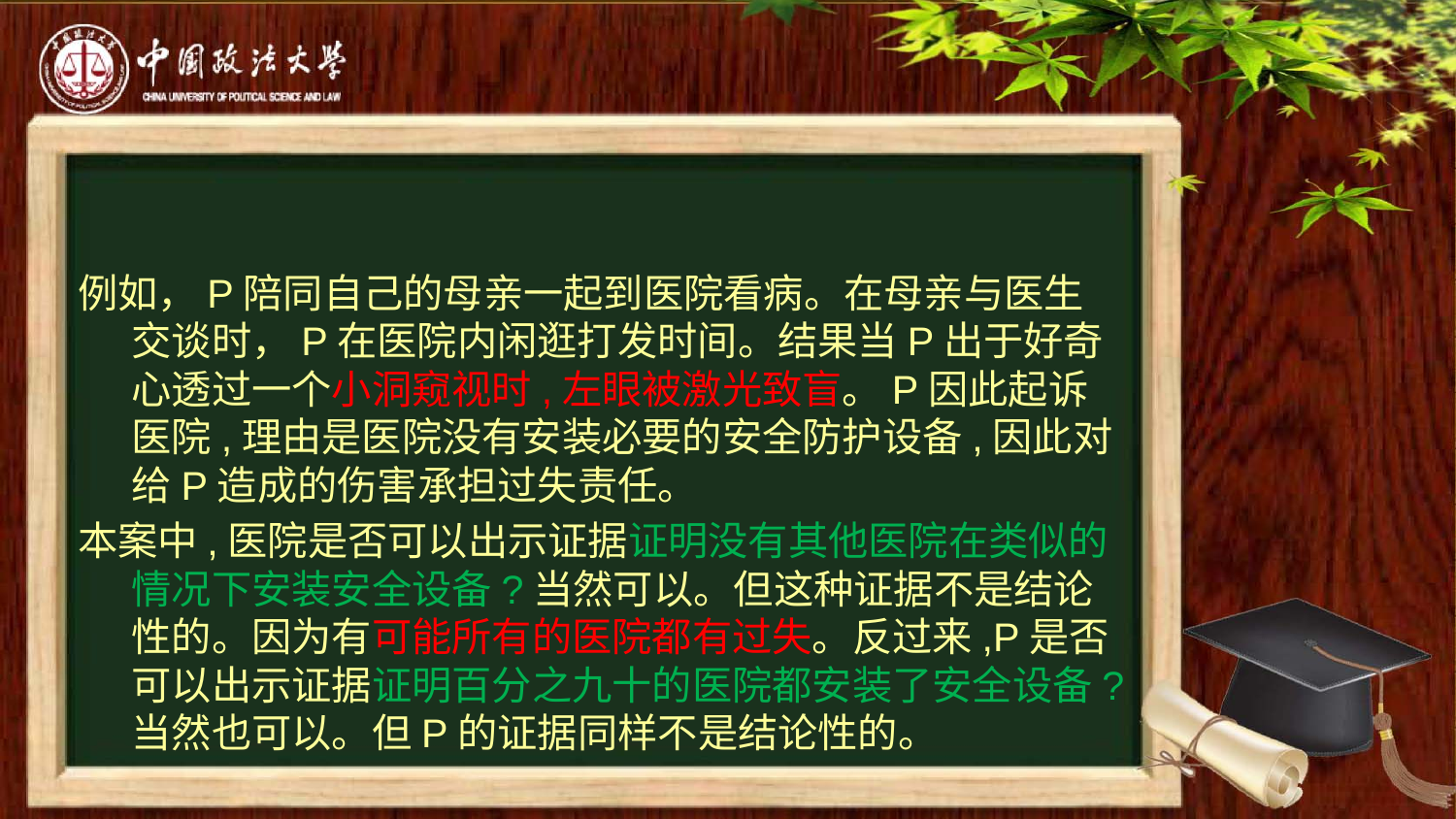

#
例如，P陪同自己的母亲一起到医院看病。在母亲与医生交谈时，P在医院内闲逛打发时间。结果当P出于好奇心透过一个小洞窥视时,左眼被激光致盲。P因此起诉医院,理由是医院没有安装必要的安全防护设备,因此对给P造成的伤害承担过失责任。
本案中,医院是否可以出示证据证明没有其他医院在类似的情况下安装安全设备?当然可以。但这种证据不是结论性的。因为有可能所有的医院都有过失。反过来,P是否可以出示证据证明百分之九十的医院都安装了安全设备?当然也可以。但P的证据同样不是结论性的。